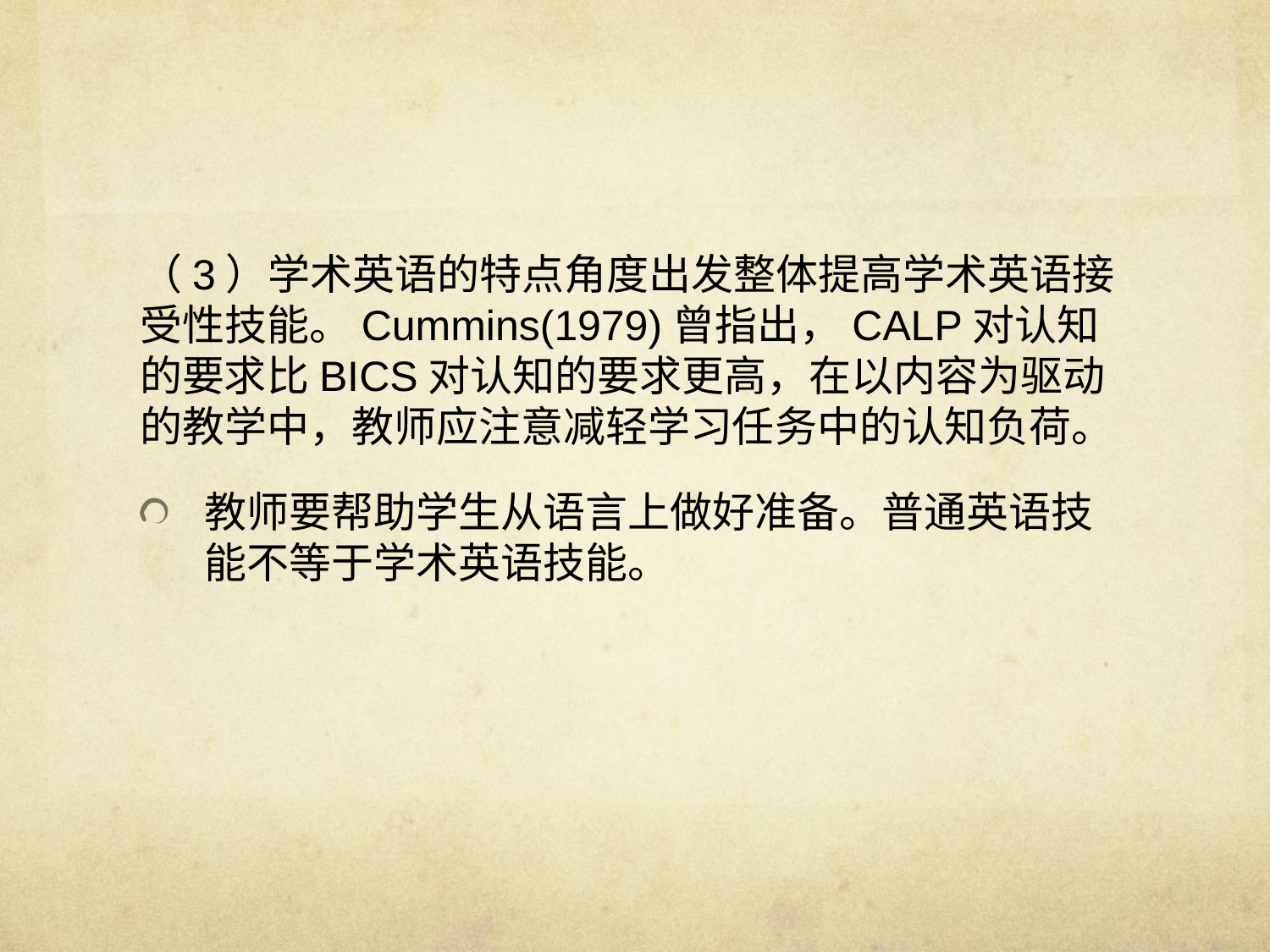

#
（3）学术英语的特点角度出发整体提高学术英语接受性技能。Cummins(1979)曾指出，CALP对认知的要求比BICS对认知的要求更高，在以内容为驱动的教学中，教师应注意减轻学习任务中的认知负荷。
教师要帮助学生从语言上做好准备。普通英语技能不等于学术英语技能。